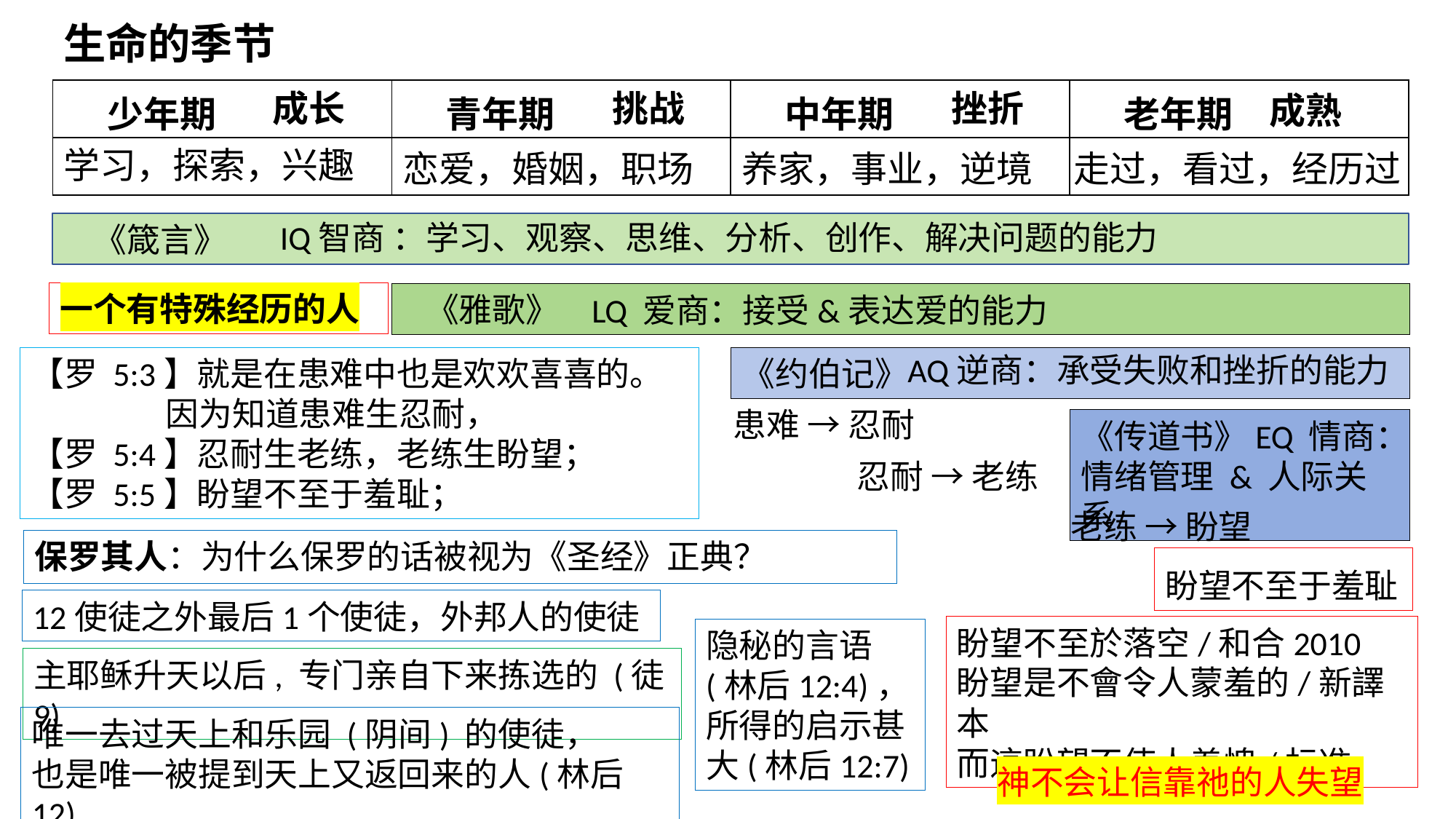

生命的季节
| 少年期 | 青年期 | 中年期 | 老年期 |
| --- | --- | --- | --- |
|  |  |  |  |
成长
挑战
挫折
成熟
学习，探索，兴趣
恋爱，婚姻，职场
养家，事业，逆境
走过，看过，经历过
 IQ智商 ：学习、观察、思维、分析、创作、解决问题的能力
   《箴言》
一个有特殊经历的人
  《雅歌》
LQ 爱商：接受&表达爱的能力
AQ逆商：承受失败和挫折的能力
《约伯记》
【罗 5:3】就是在患难中也是欢欢喜喜的。
                 因为知道患难生忍耐，
【罗 5:4】忍耐生老练，老练生盼望；
【罗 5:5】盼望不至于羞耻；
患难 → 忍耐
《传道书》EQ 情商：
情绪管理 & 人际关系
忍耐 → 老练
老练 → 盼望
保罗其人：为什么保罗的话被视为《圣经》正典？
盼望不至于羞耻
12使徒之外最后1个使徒，外邦人的使徒
盼望不至於落空/和合2010
盼望是不會令人蒙羞的/新譯本
而這盼望不使人羞愧/标准
隐秘的言语(林后12:4)，
所得的启示甚大(林后12:7)
主耶稣升天以后, 专门亲自下来拣选的 (徒9)
唯一去过天上和乐园 (阴间) 的使徒，
也是唯一被提到天上又返回来的人(林后12)
神不会让信靠祂的人失望